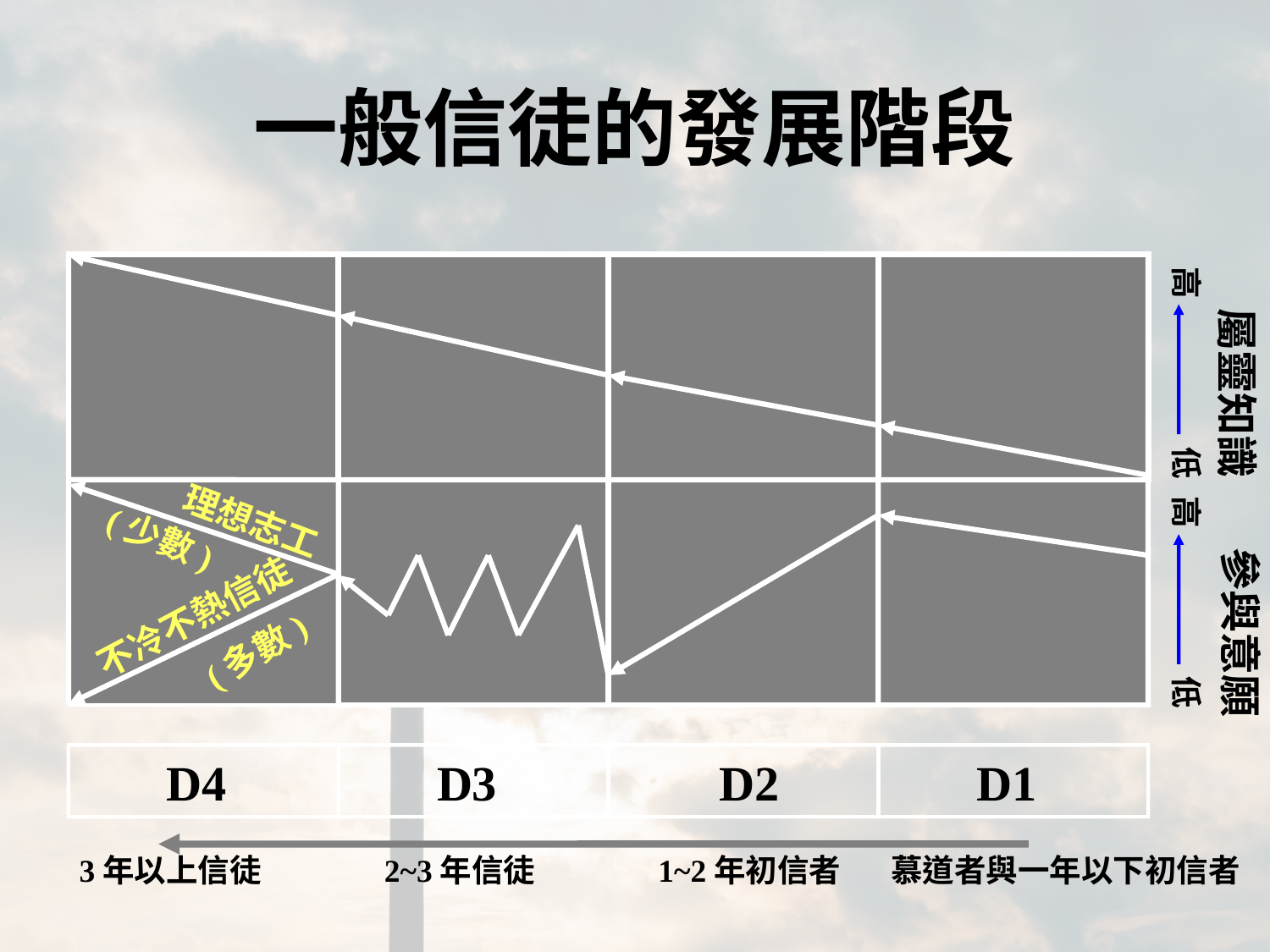

# 一般信徒的發展階段

高

屬靈知識

低

高
理想志工
(少數)

參與意願

不冷不熱信徒
(多數)
低

       D4

       D3

        D2

       D1

 3年以上信徒                2~3年信徒                1~2年初信者       慕道者與一年以下初信者